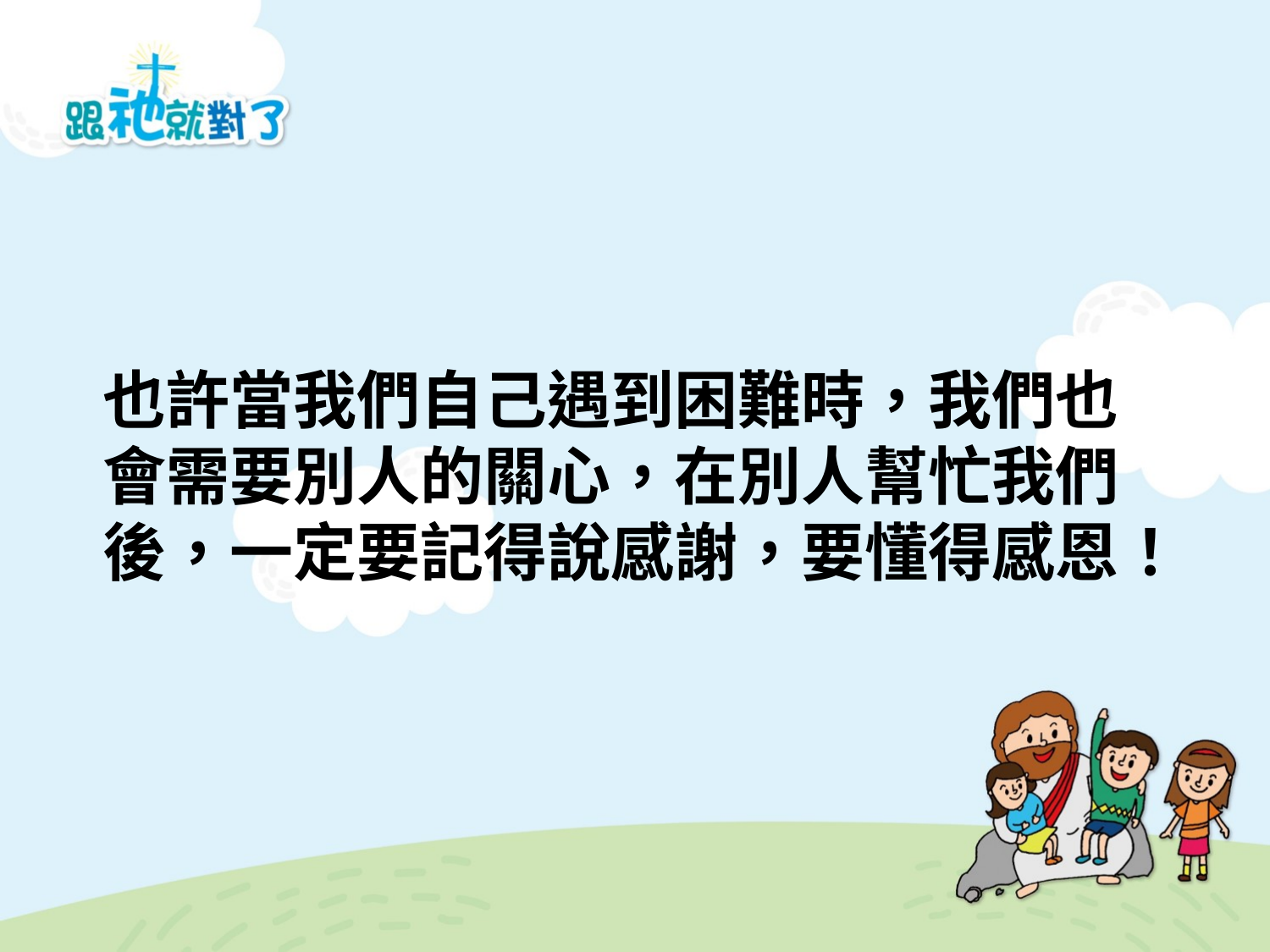

也許當我們自己遇到困難時，我們也會需要別人的關心，在別人幫忙我們後，一定要記得說感謝，要懂得感恩！